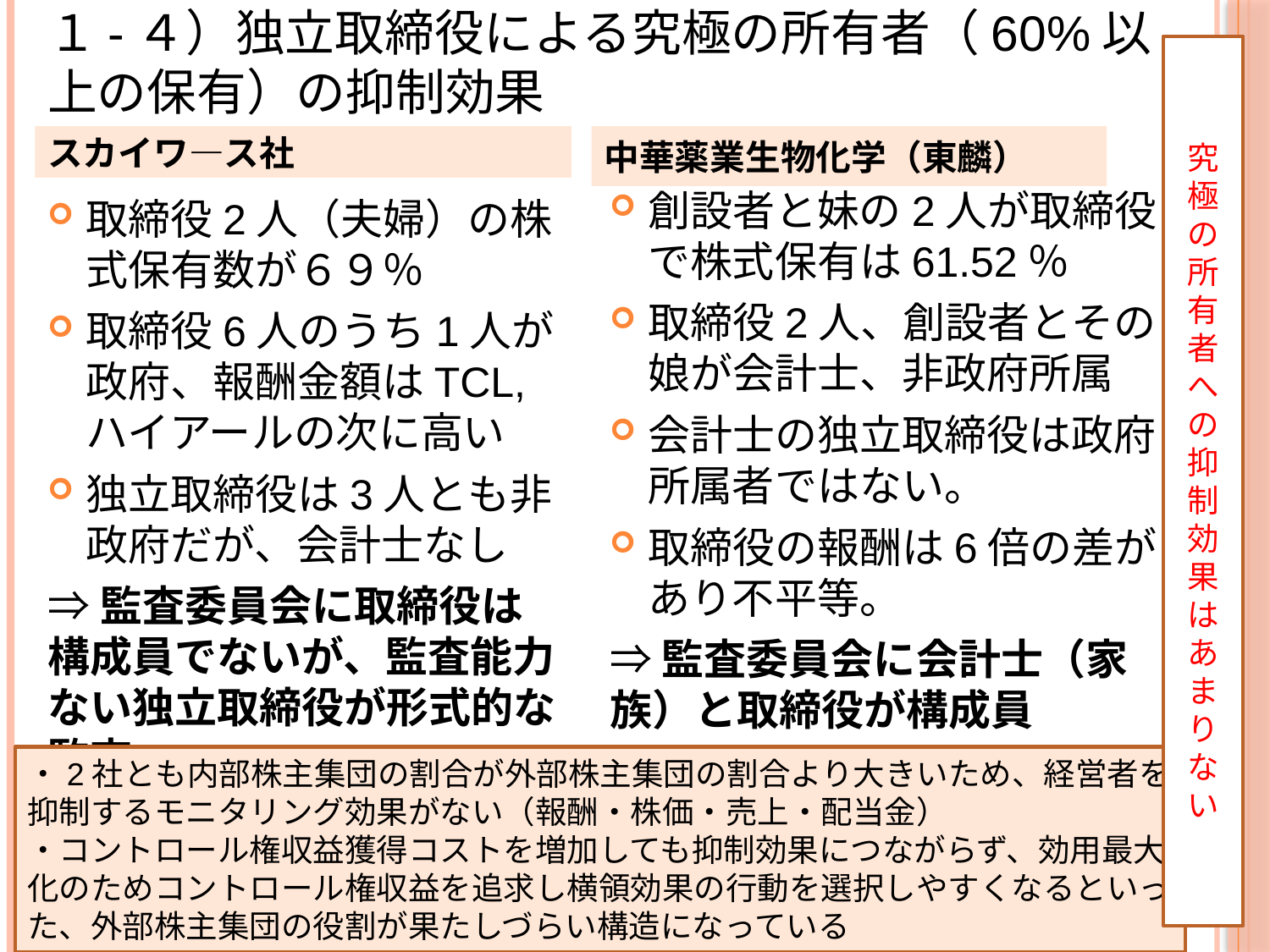

# １-４）独立取締役による究極の所有者（60%以上の保有）の抑制効果
究極の所有者への抑制効果は
あま
り
ない
スカイワ―ス社
中華薬業生物化学（東麟）
創設者と妹の2人が取締役で株式保有は61.52％
取締役2人、創設者とその娘が会計士、非政府所属
会計士の独立取締役は政府所属者ではない。
取締役の報酬は6倍の差があり不平等。
⇒監査委員会に会計士（家族）と取締役が構成員

取締役2人（夫婦）の株式保有数が６９％
取締役6人のうち1人が政府、報酬金額はTCL,ハイアールの次に高い
独立取締役は3人とも非政府だが、会計士なし
⇒監査委員会に取締役は構成員でないが、監査能力ない独立取締役が形式的な監査

・2社とも内部株主集団の割合が外部株主集団の割合より大きいため、経営者を抑制するモニタリング効果がない（報酬・株価・売上・配当金）
・コントロール権収益獲得コストを増加しても抑制効果につながらず、効用最大化のためコントロール権収益を追求し横領効果の行動を選択しやすくなるといった、外部株主集団の役割が果たしづらい構造になっている
、
21